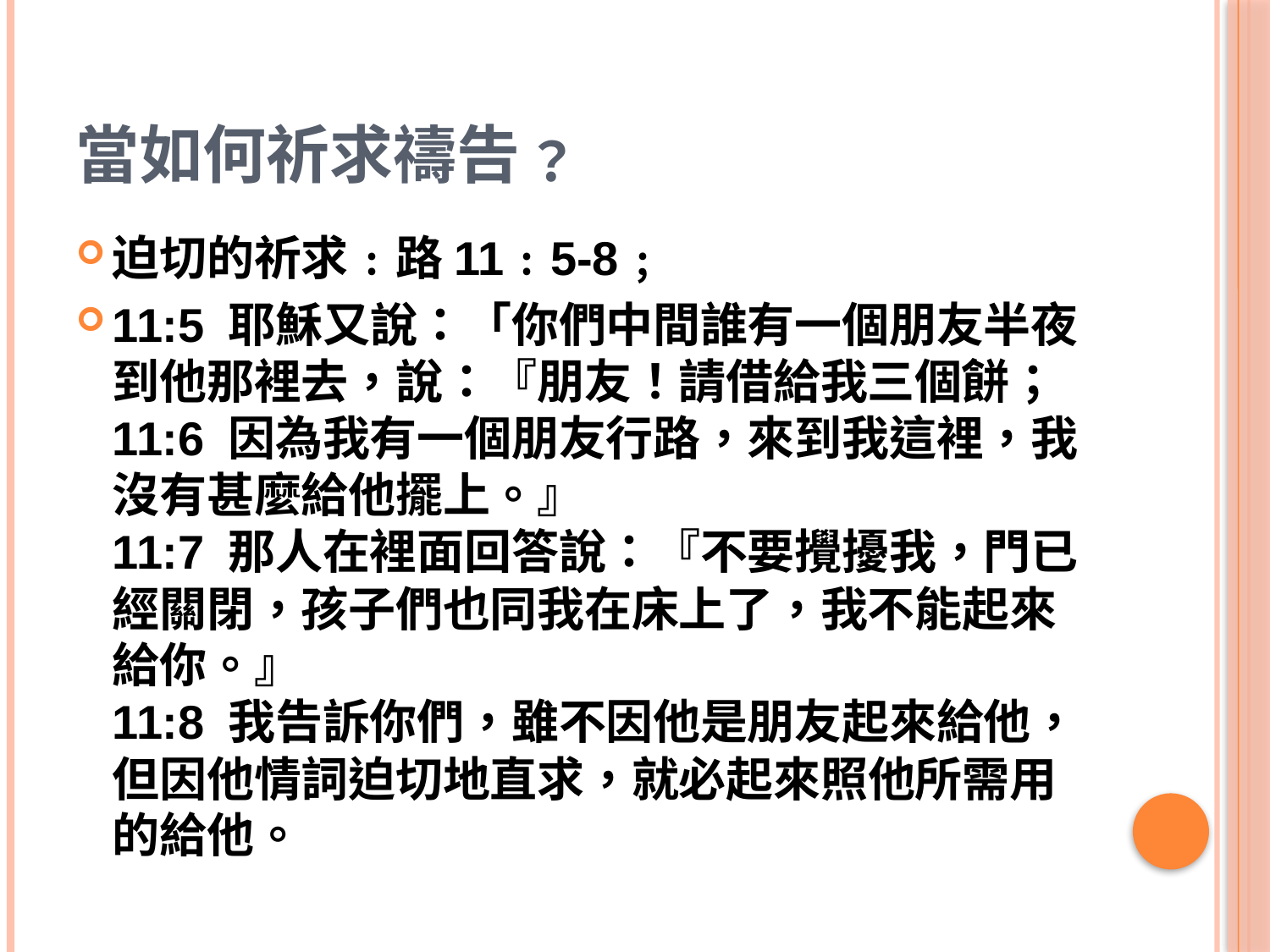

# 當如何祈求禱告﹖
迫切的祈求﹕路11﹕5-8﹔
11:5 耶穌又說：「你們中間誰有一個朋友半夜到他那裡去，說：『朋友！請借給我三個餅；
11:6 因為我有一個朋友行路，來到我這裡，我沒有甚麼給他擺上。』
11:7 那人在裡面回答說：『不要攪擾我，門已經關閉，孩子們也同我在床上了，我不能起來給你。』
11:8 我告訴你們，雖不因他是朋友起來給他，但因他情詞迫切地直求，就必起來照他所需用的給他。